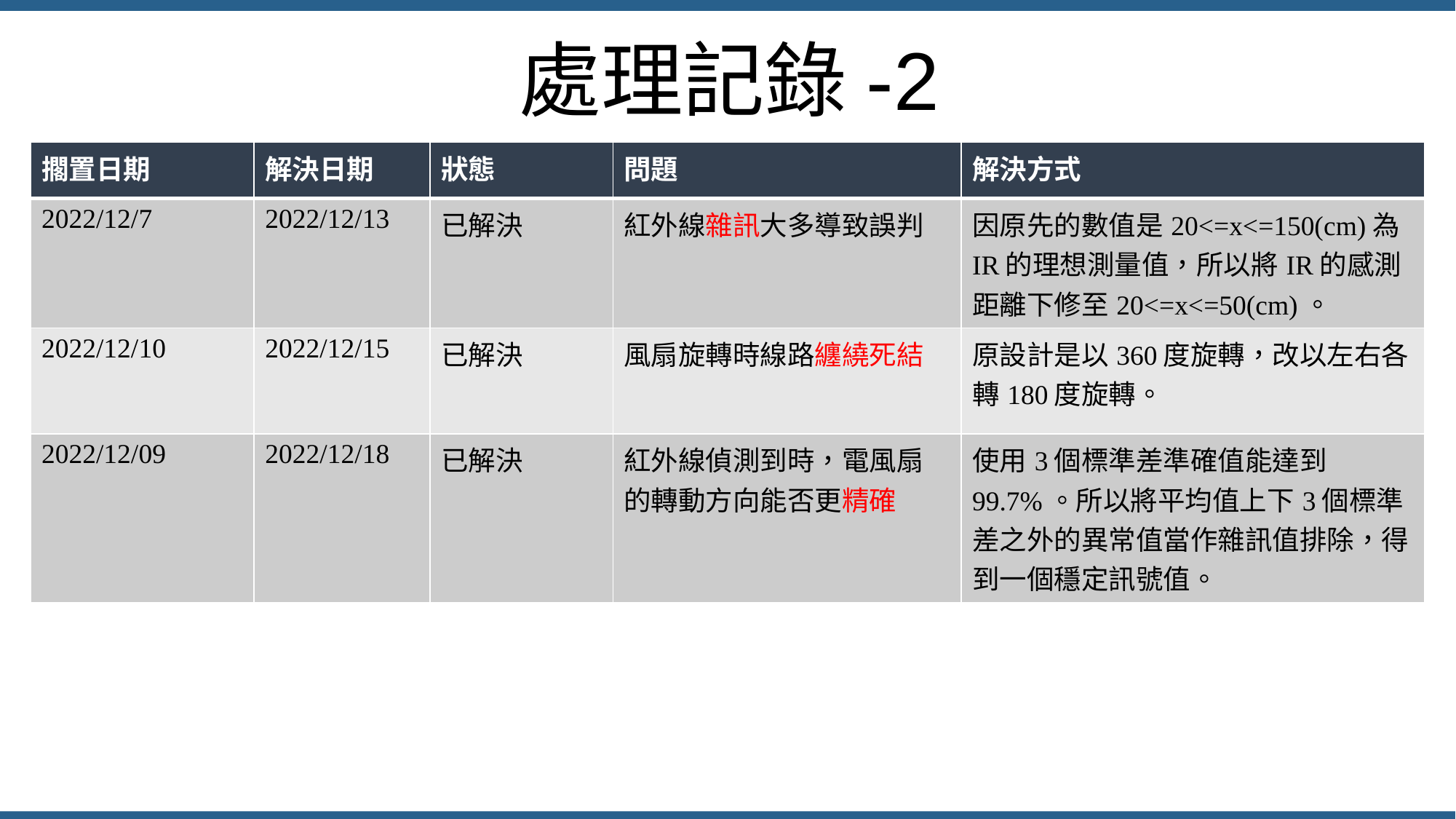

處理記錄-2
| 擱置日期 | 解決日期 | 狀態 | 問題 | 解決方式 |
| --- | --- | --- | --- | --- |
| 2022/12/7 | 2022/12/13 | 已解決 | 紅外線雜訊大多導致誤判 | 因原先的數值是20<=x<=150(cm)為IR的理想測量值，所以將IR的感測距離下修至20<=x<=50(cm)。 |
| 2022/12/10 | 2022/12/15 | 已解決 | 風扇旋轉時線路纏繞死結 | 原設計是以360度旋轉，改以左右各轉180度旋轉。 |
| 2022/12/09 | 2022/12/18 | 已解決 | 紅外線偵測到時，電風扇的轉動方向能否更精確 | 使用3個標準差準確值能達到99.7%。所以將平均值上下3個標準差之外的異常值當作雜訊值排除，得到一個穩定訊號值。 |